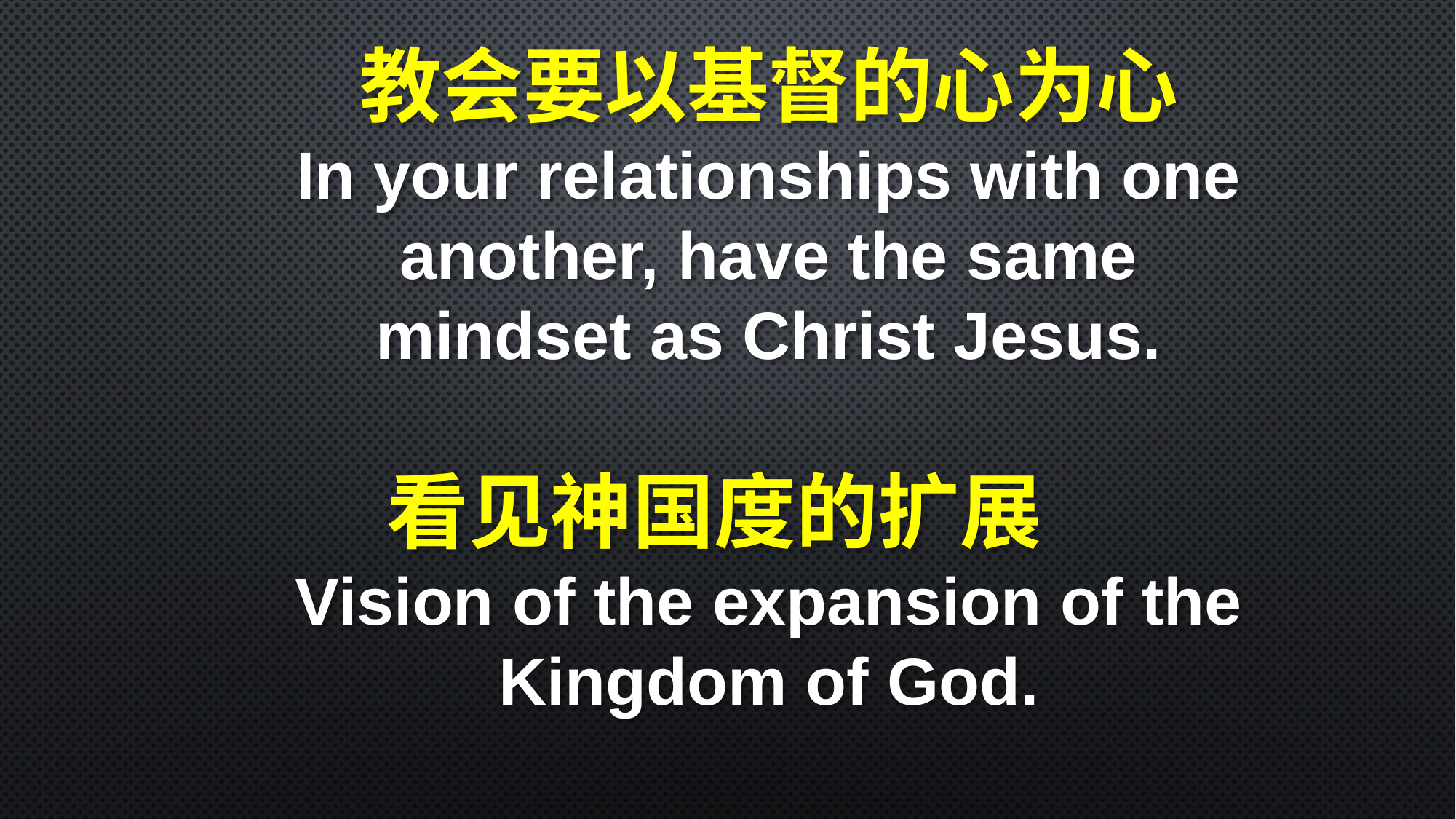

教会要以基督的心为心
In your relationships with one another, have the same mindset as Christ Jesus.

看见神国度的扩展
Vision of the expansion of the Kingdom of God.